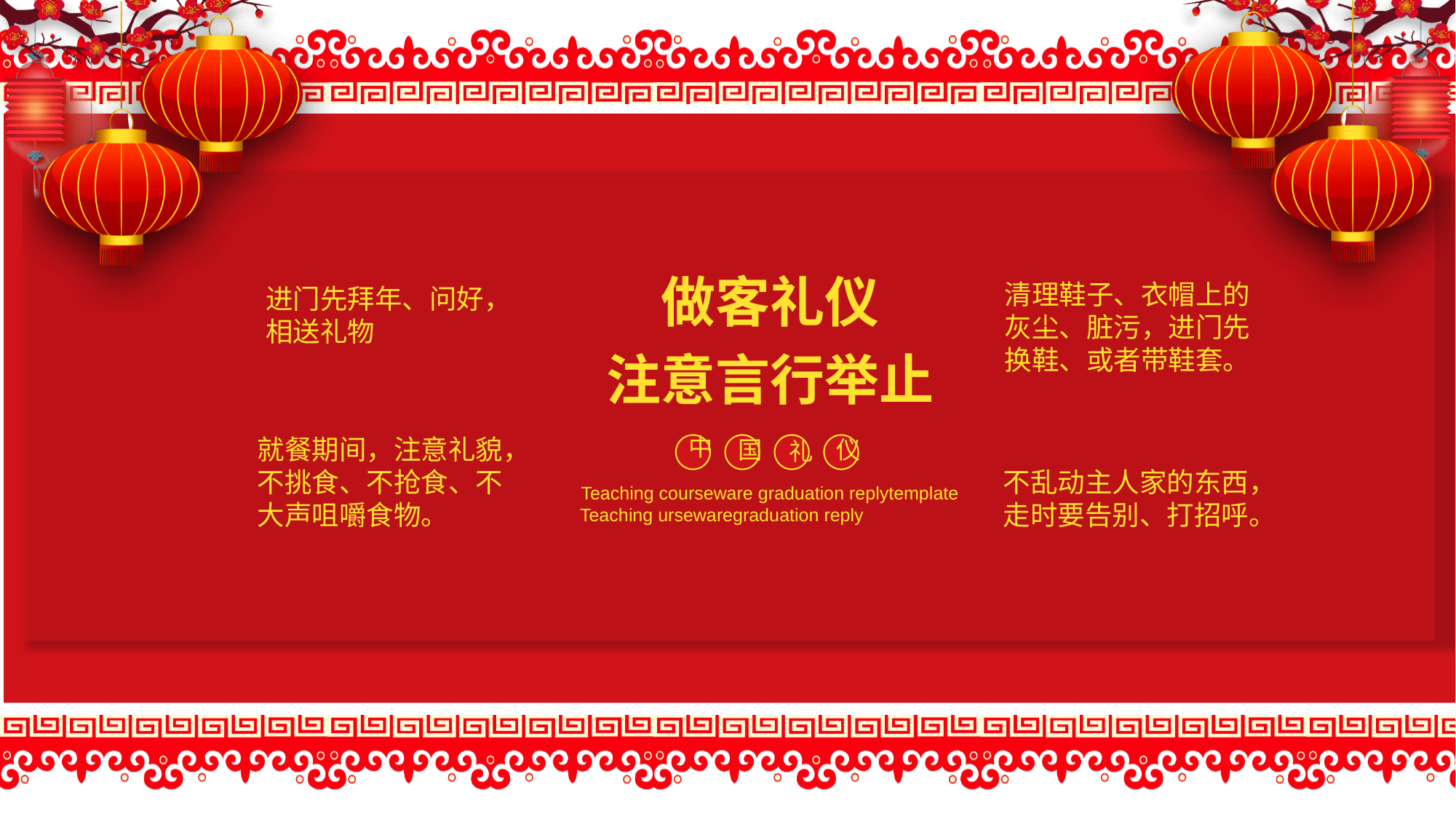

做客礼仪
清理鞋子、衣帽上的灰尘、脏污，进门先换鞋、或者带鞋套。
进门先拜年、问好，相送礼物
注意言行举止

就餐期间，注意礼貌，不挑食、不抢食、不大声咀嚼食物。
中

国
仪
礼

Teaching courseware graduation replytemplate Teaching ursewaregraduation reply
不乱动主人家的东西，走时要告别、打招呼。